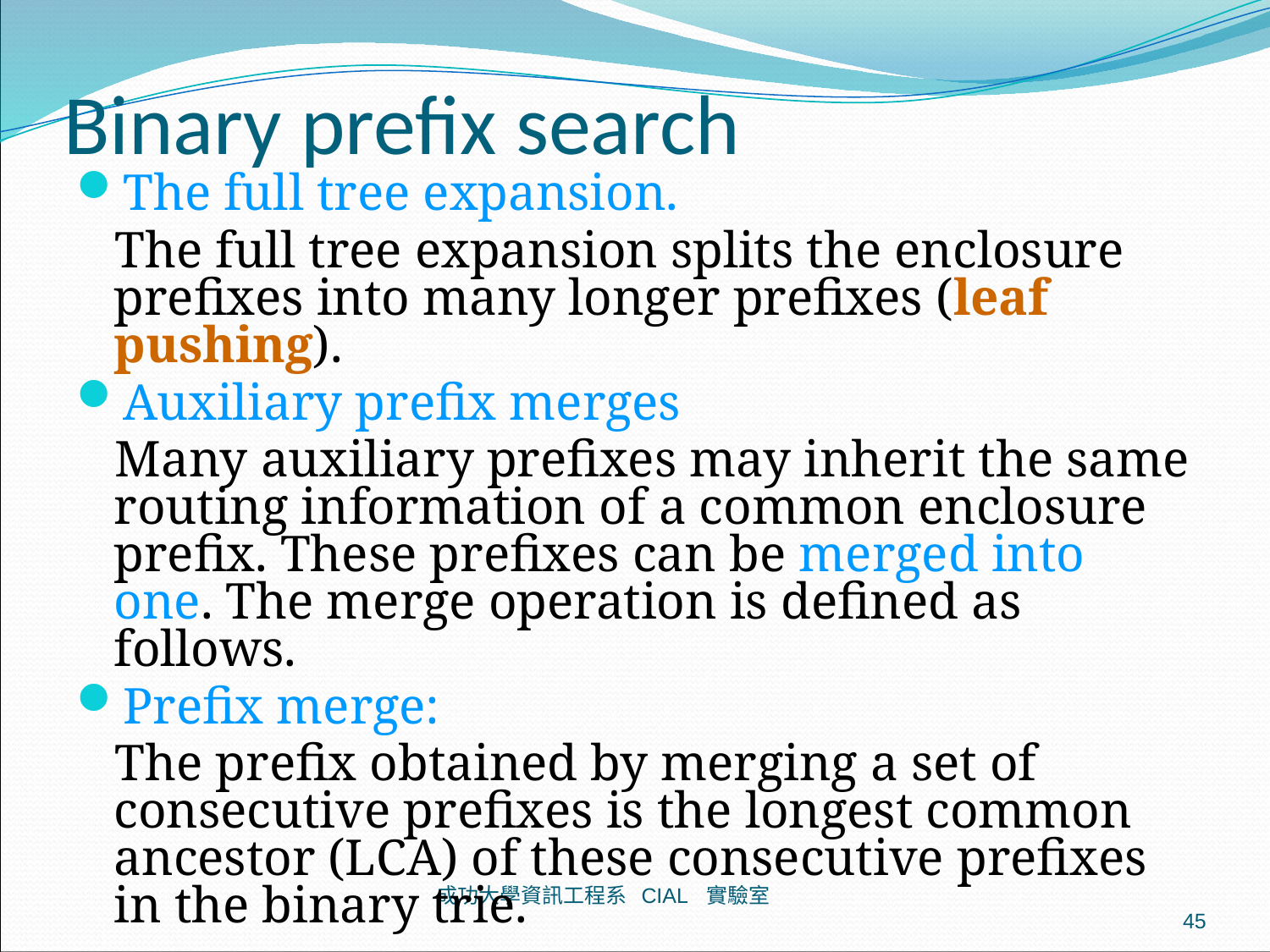

# Binary prefix search
The full tree expansion.
   The full tree expansion splits the enclosure prefixes into many longer prefixes (leaf pushing).
Auxiliary prefix merges
   Many auxiliary prefixes may inherit the same routing information of a common enclosure prefix. These prefixes can be merged into one. The merge operation is defined as follows.
Prefix merge:
   The prefix obtained by merging a set of consecutive prefixes is the longest common ancestor (LCA) of these consecutive prefixes in the binary trie.

成功大學資訊工程系  CIAL 實驗室

45